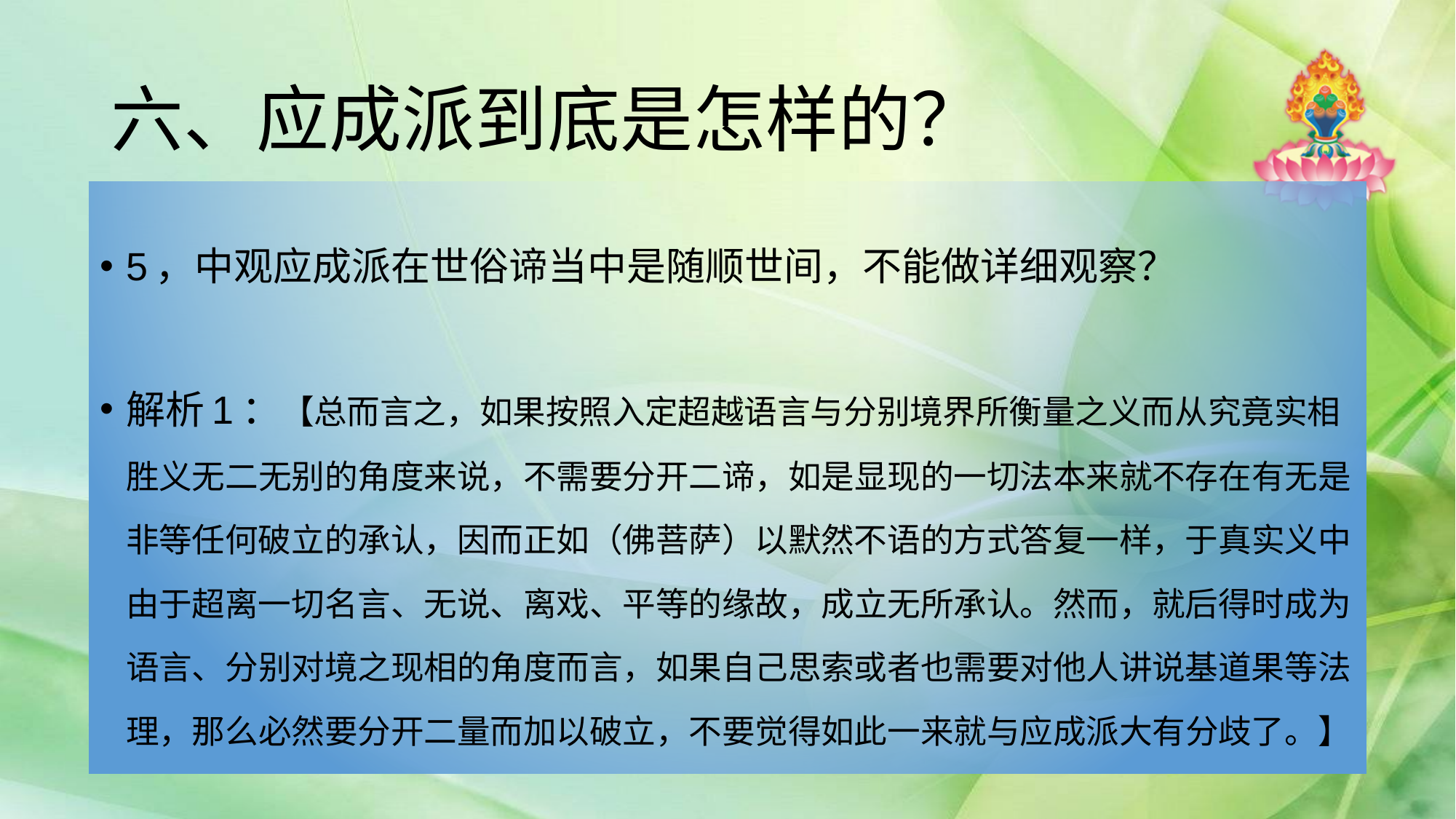

# 六、应成派到底是怎样的？

5，中观应成派在世俗谛当中是随顺世间，不能做详细观察？

解析1：【总而言之，如果按照入定超越语言与分别境界所衡量之义而从究竟实相胜义无二无别的角度来说，不需要分开二谛，如是显现的一切法本来就不存在有无是非等任何破立的承认，因而正如（佛菩萨）以默然不语的方式答复一样，于真实义中由于超离一切名言、无说、离戏、平等的缘故，成立无所承认。然而，就后得时成为语言、分别对境之现相的角度而言，如果自己思索或者也需要对他人讲说基道果等法理，那么必然要分开二量而加以破立，不要觉得如此一来就与应成派大有分歧了。】